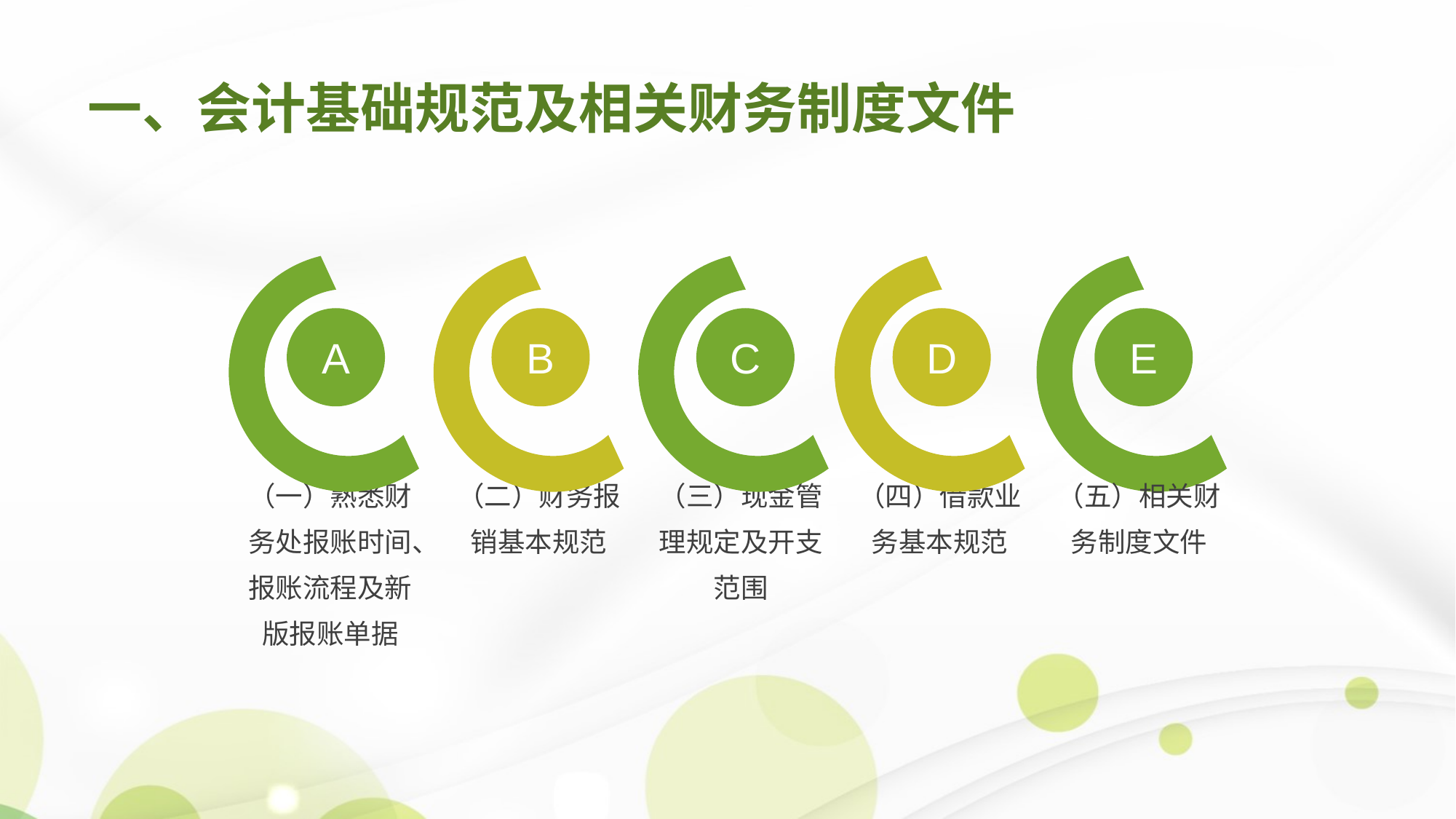

一、会计基础规范及相关财务制度文件

A
B
C
D
E
（一）熟悉财务处报账时间、报账流程及新版报账单据
（二）财务报销基本规范
（四）借款业务基本规范
（三）现金管理规定及开支范围
（五）相关财务制度文件